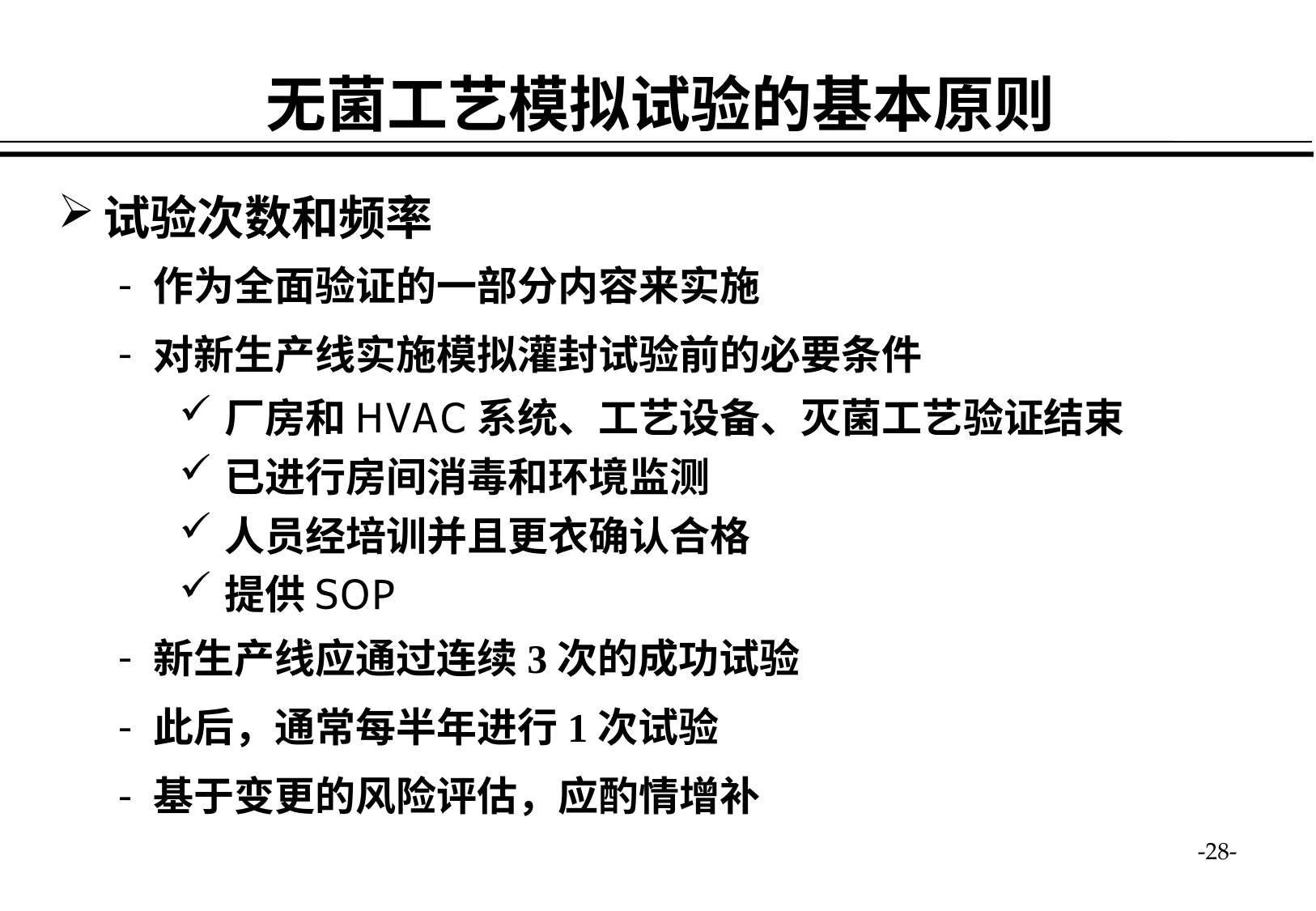

无菌工艺模拟试验的基本原则
试验次数和频率
作为全面验证的一部分内容来实施
对新生产线实施模拟灌封试验前的必要条件
厂房和HVAC系统、工艺设备、灭菌工艺验证结束
已进行房间消毒和环境监测
人员经培训并且更衣确认合格
提供SOP
新生产线应通过连续3次的成功试验
此后，通常每半年进行1次试验
基于变更的风险评估，应酌情增补
-28-